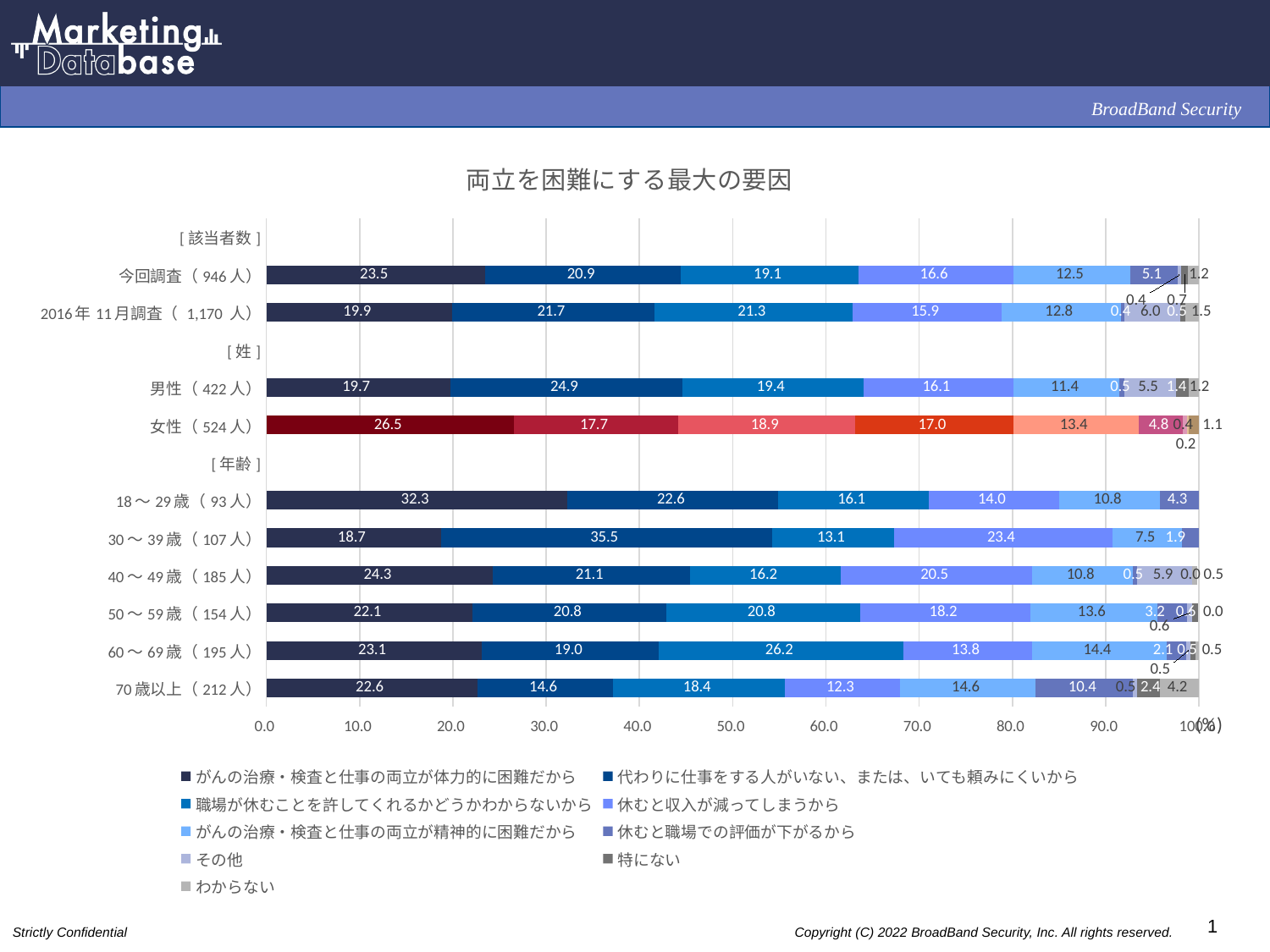

### Chart: 両立を困難にする最大の要因

| Category | がんの治療・検査と仕事の両立が体力的に困難だから | 代わりに仕事をする人がいない、または、いても頼みにくいから | 職場が休むことを許してくれるかどうかわからないから | 休むと収入が減ってしまうから | がんの治療・検査と仕事の両立が精神的に困難だから | 休むと職場での評価が下がるから | その他 | 特にない | わからない |
|---|---|---|---|---|---|---|---|---|---|
| [該当者数] | None | None | None | None | None | None | None | None | None |
| 今回調査（946人） | 23.5 | 20.9 | 19.1 | 16.6 | 12.5 | 5.1 | 0.4 | 0.7 | 1.2 |
| 2016年11月調査（ 1,170 人） | 19.9 | 21.7 | 21.3 | 15.9 | 12.8 | 0.4 | 6.0 | 0.5 | 1.5 |
| [姓] | None | None | None | None | None | None | None | None | None |
| 男性（422人） | 19.7 | 24.9 | 19.4 | 16.1 | 11.4 | 0.5 | 5.5 | 1.4 | 1.2 |
| 女性（524人） | 26.5 | 17.7 | 18.9 | 17.0 | 13.4 | 4.8 | 0.4 | 0.2 | 1.1 |
| [年齢] | None | None | None | None | None | None | None | None | None |
| 18～29歳（93人） | 32.3 | 22.6 | 16.1 | 14.0 | 10.8 | 4.3 | 0.0 | 0.0 | 0.0 |
| 30～39歳（107人） | 18.7 | 35.5 | 13.1 | 23.4 | 7.5 | 1.9 | 0.0 | 0.0 | 0.0 |
| 40～49歳（185人） | 24.3 | 21.1 | 16.2 | 20.5 | 10.8 | 0.5 | 5.9 | 0.0 | 0.5 |
| 50～59歳（154人） | 22.1 | 20.8 | 20.8 | 18.2 | 13.6 | 3.2 | 0.6 | 0.6 | 0.0 |
| 60～69歳（195人） | 23.1 | 19.0 | 26.2 | 13.8 | 14.4 | 2.1 | 0.5 | 0.5 | 0.5 |
| 70歳以上（212人） | 22.6 | 14.6 | 18.4 | 12.3 | 14.6 | 10.4 | 0.5 | 2.4 | 4.2 |